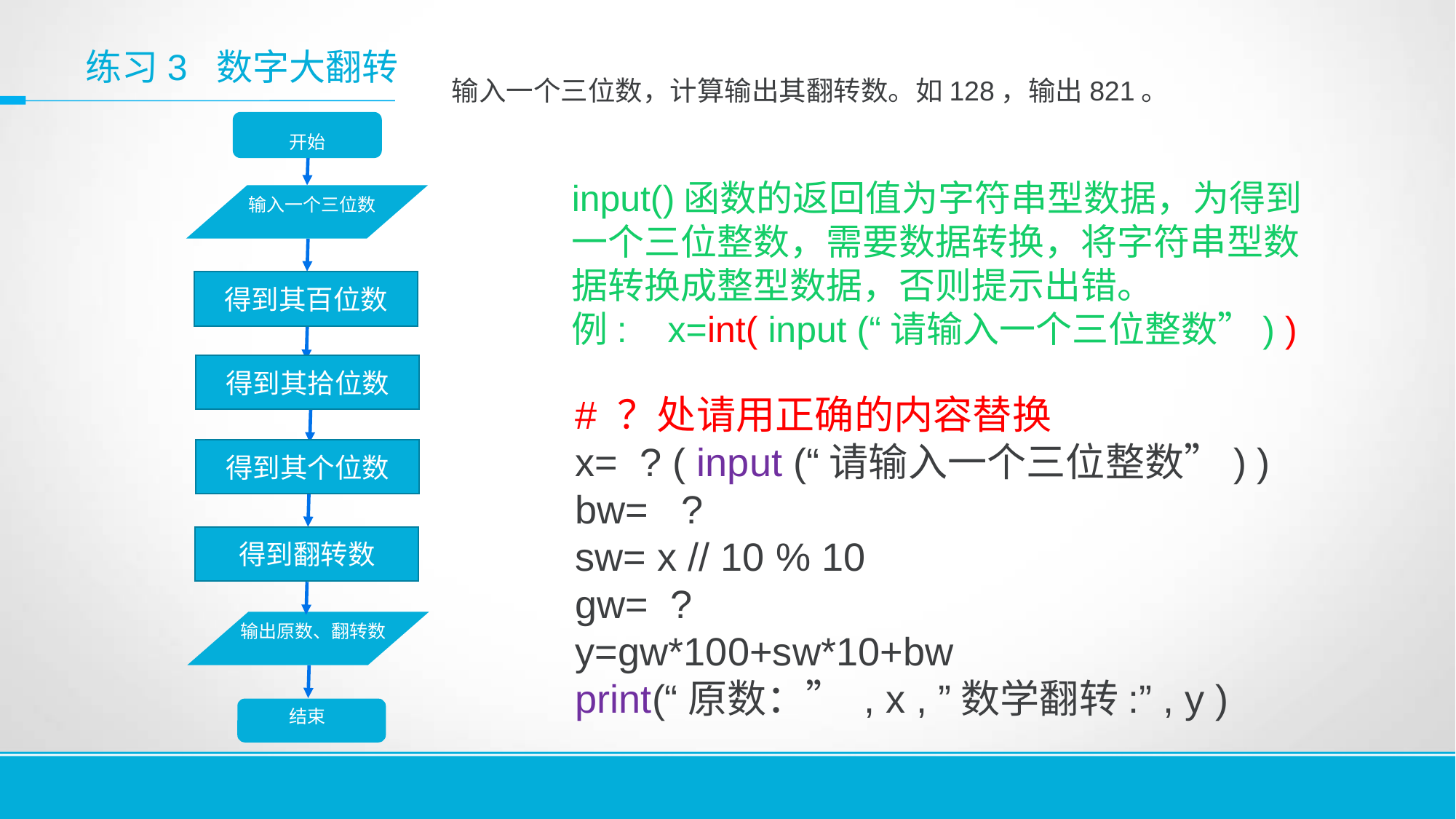

# 练习3  数字大翻转
输入一个三位数，计算输出其翻转数。如128，输出821。

开始

输入一个三位数

得到其百位数
得到其百位数

得到其拾位数

得到其个位数

得到翻转数

输出原数、翻转数

结束
input()函数的返回值为字符串型数据，为得到一个三位整数，需要数据转换，将字符串型数据转换成整型数据，否则提示出错。
例:    x=int( input (“请输入一个三位整数”) )
# ？处请用正确的内容替换 x=  ? ( input (“请输入一个三位整数”) )
bw=   ?
sw= x // 10 % 10
gw=  ?
y=gw*100+sw*10+bw
print(“原数：” , x , ”数学翻转:” , y )